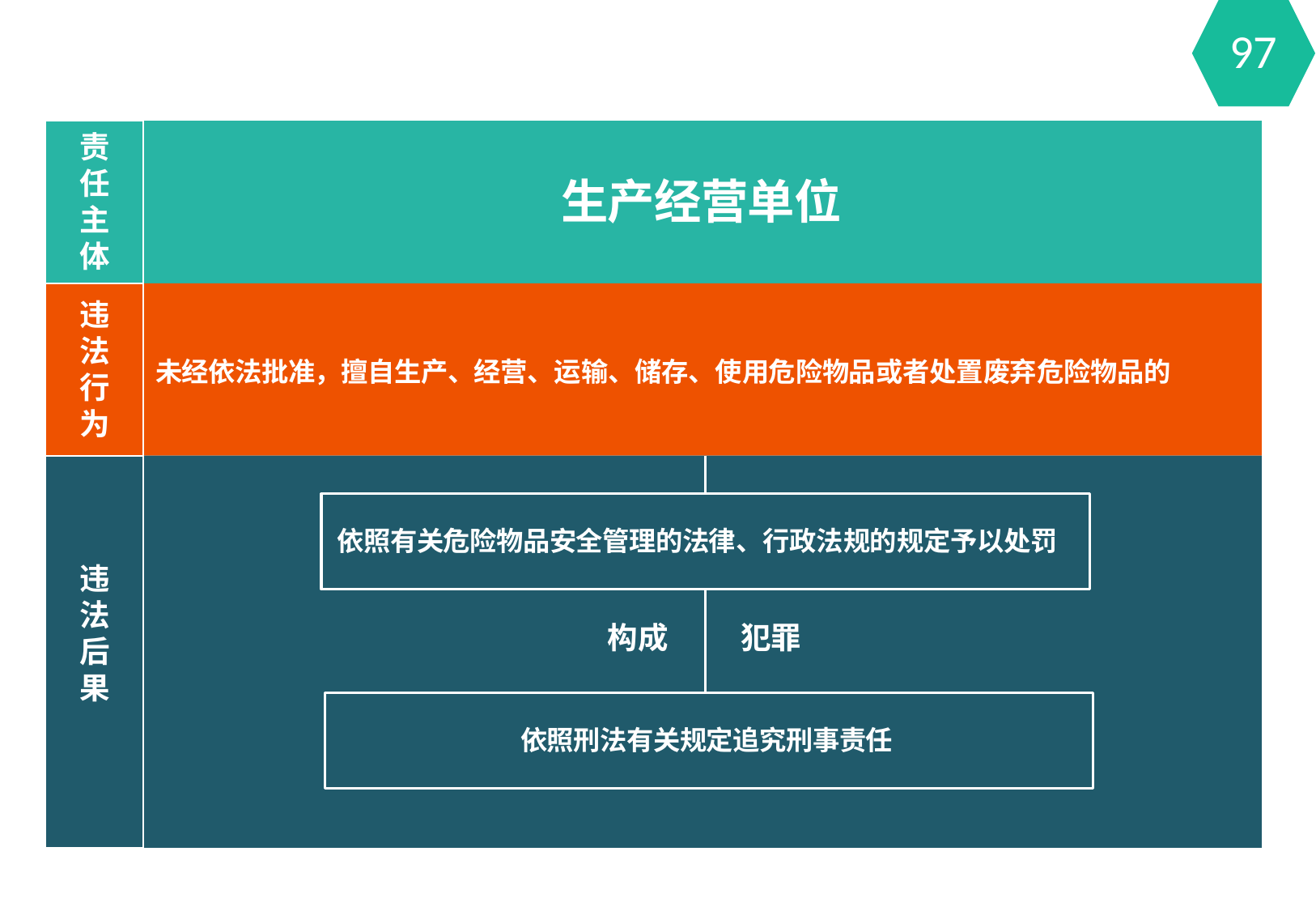

97

责 任 主 体
生产经营单位

违 法 行 为
未经依法批准，擅自生产、经营、运输、储存、使用危险物品或者处置废弃危险物品的

依照有关危险物品安全管理的法律、行政法规的规定予以处罚
违 法 后 果

构成
犯罪

依照刑法有关规定追究刑事责任